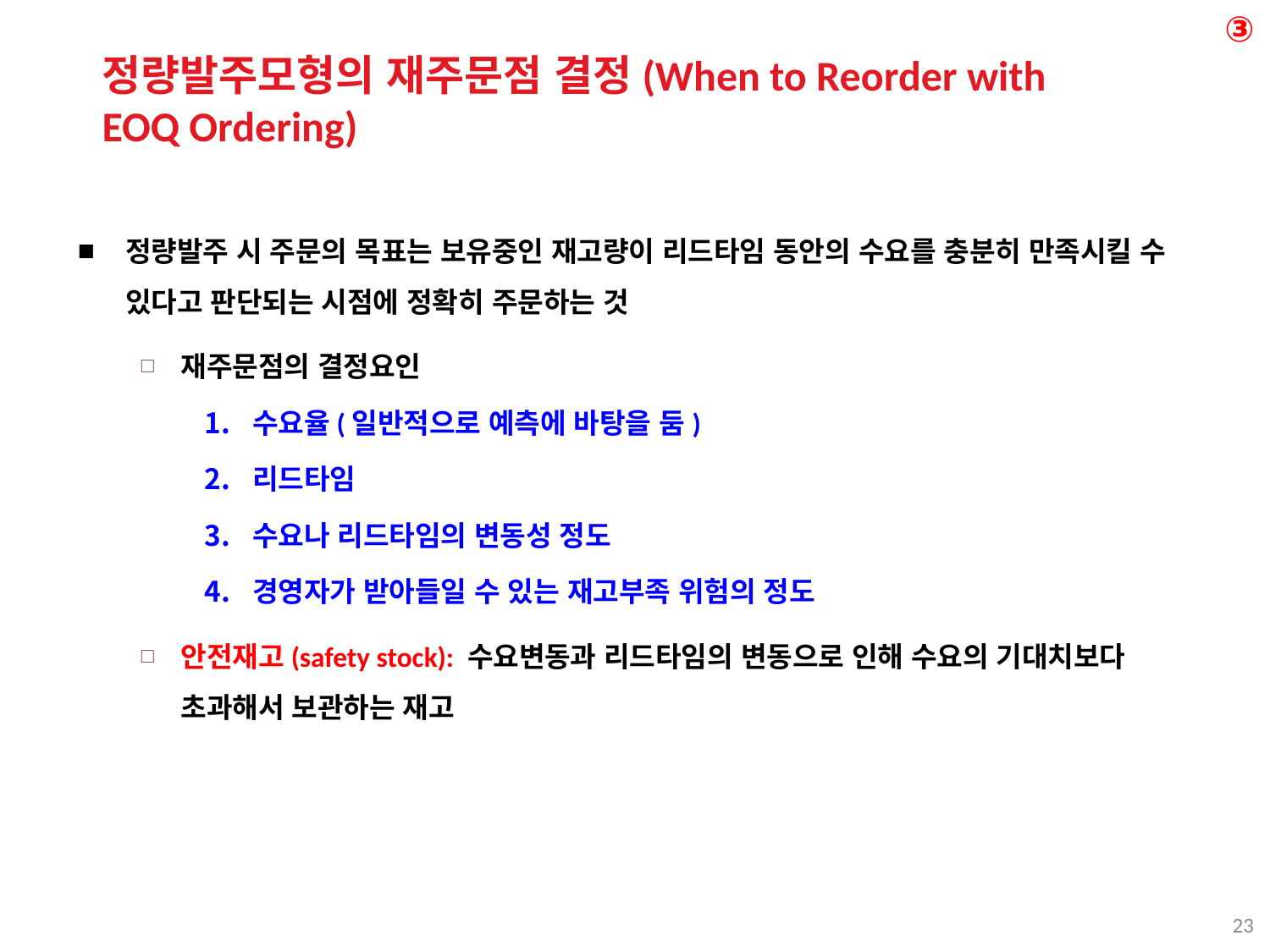

③
정량발주모형의 재주문점 결정(When to Reorder with EOQ Ordering)
정량발주 시 주문의 목표는 보유중인 재고량이 리드타임 동안의 수요를 충분히 만족시킬 수 있다고 판단되는 시점에 정확히 주문하는 것
재주문점의 결정요인
수요율(일반적으로 예측에 바탕을 둠)
리드타임
수요나 리드타임의 변동성 정도
경영자가 받아들일 수 있는 재고부족 위험의 정도
안전재고(safety stock): 수요변동과 리드타임의 변동으로 인해 수요의 기대치보다 초과해서 보관하는 재고

23